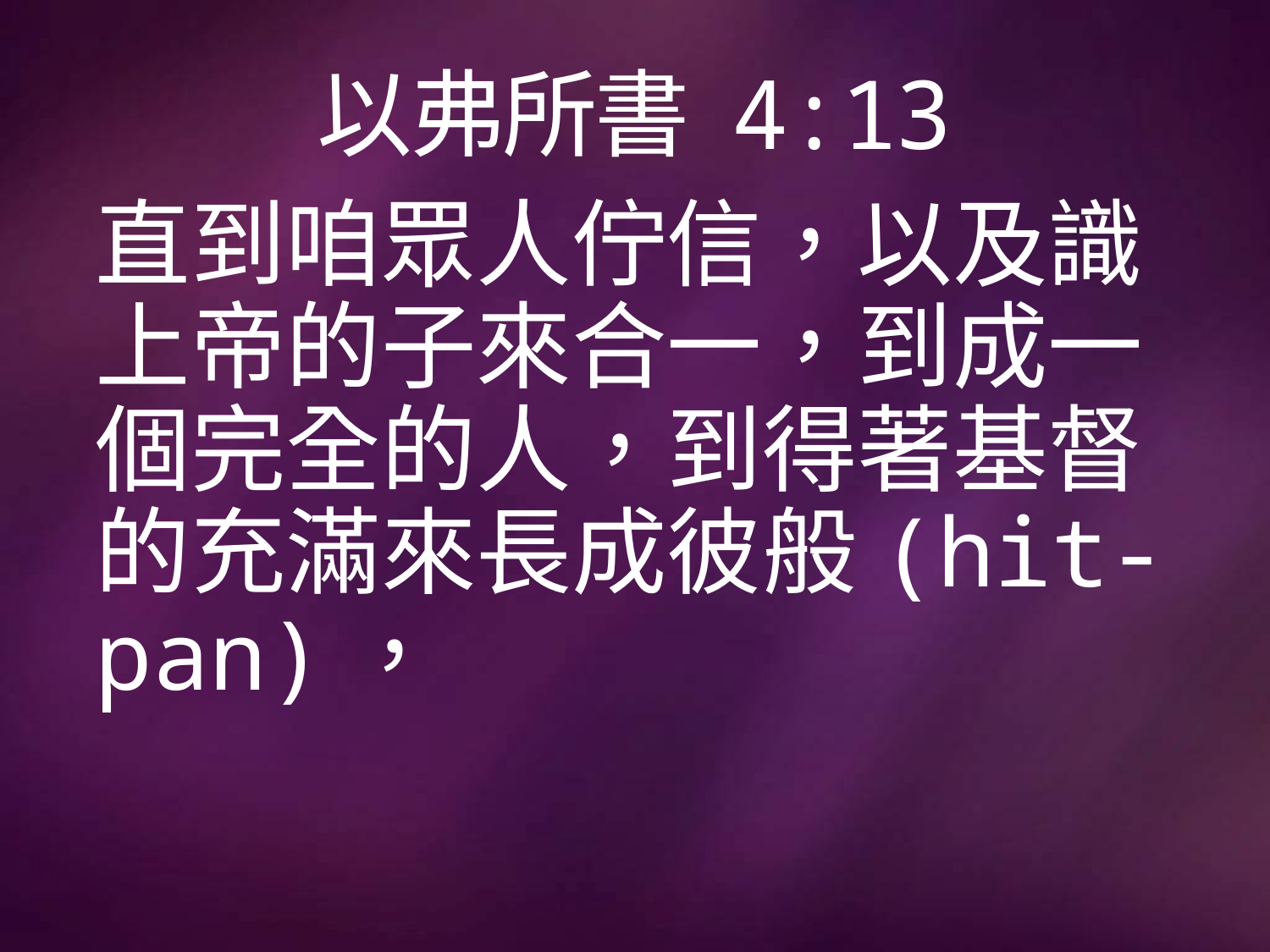

# 以弗所書 4:13
直到咱眾人佇信，以及識上帝的子來合一，到成一個完全的人，到得著基督的充滿來長成彼般(hit-pan)，